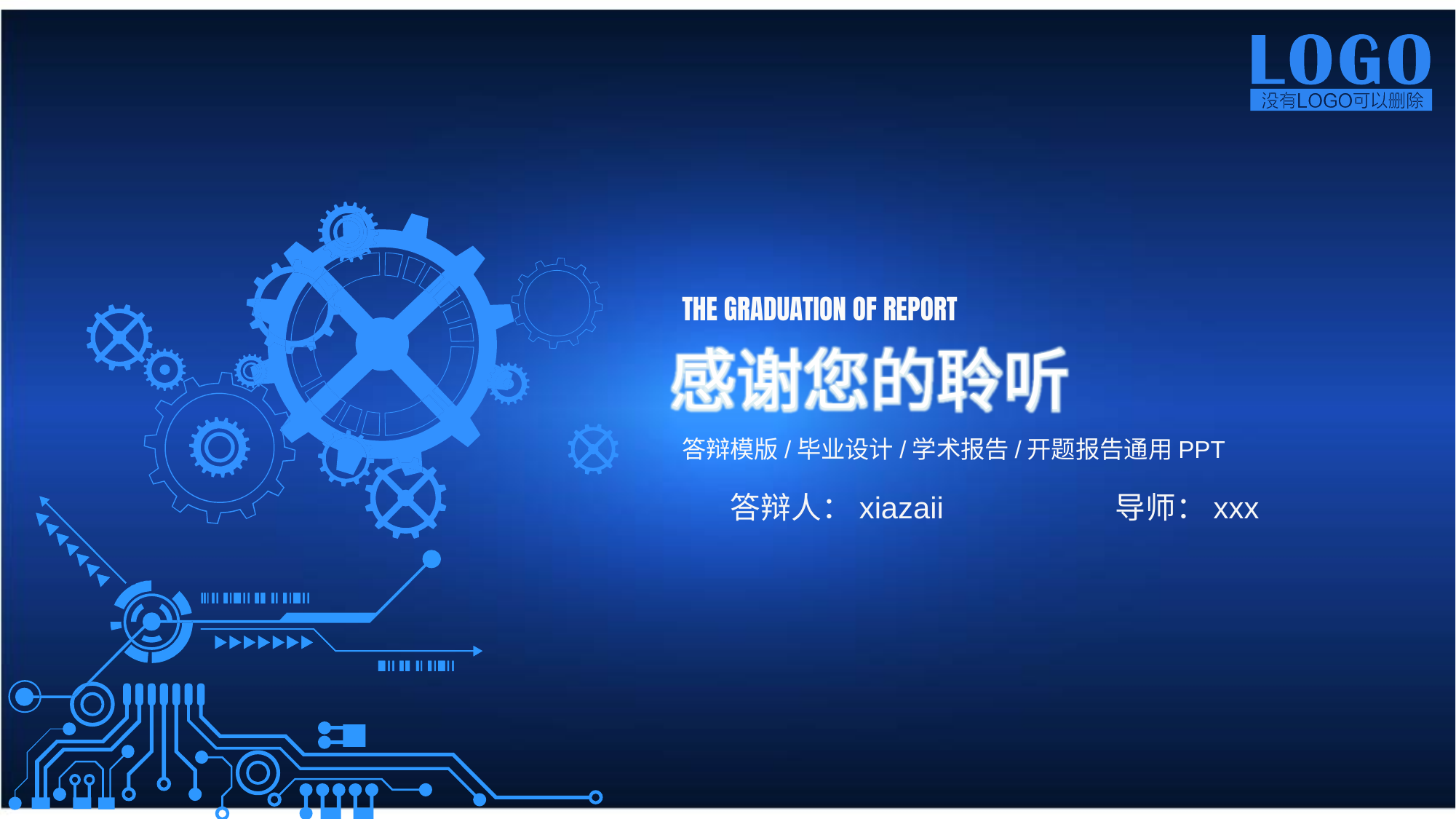

THE GRADUATION OF REPORT
感谢您的聆听
答辩模版/毕业设计/学术报告/开题报告通用PPT
答辩人：xiazaii
导师：xxx